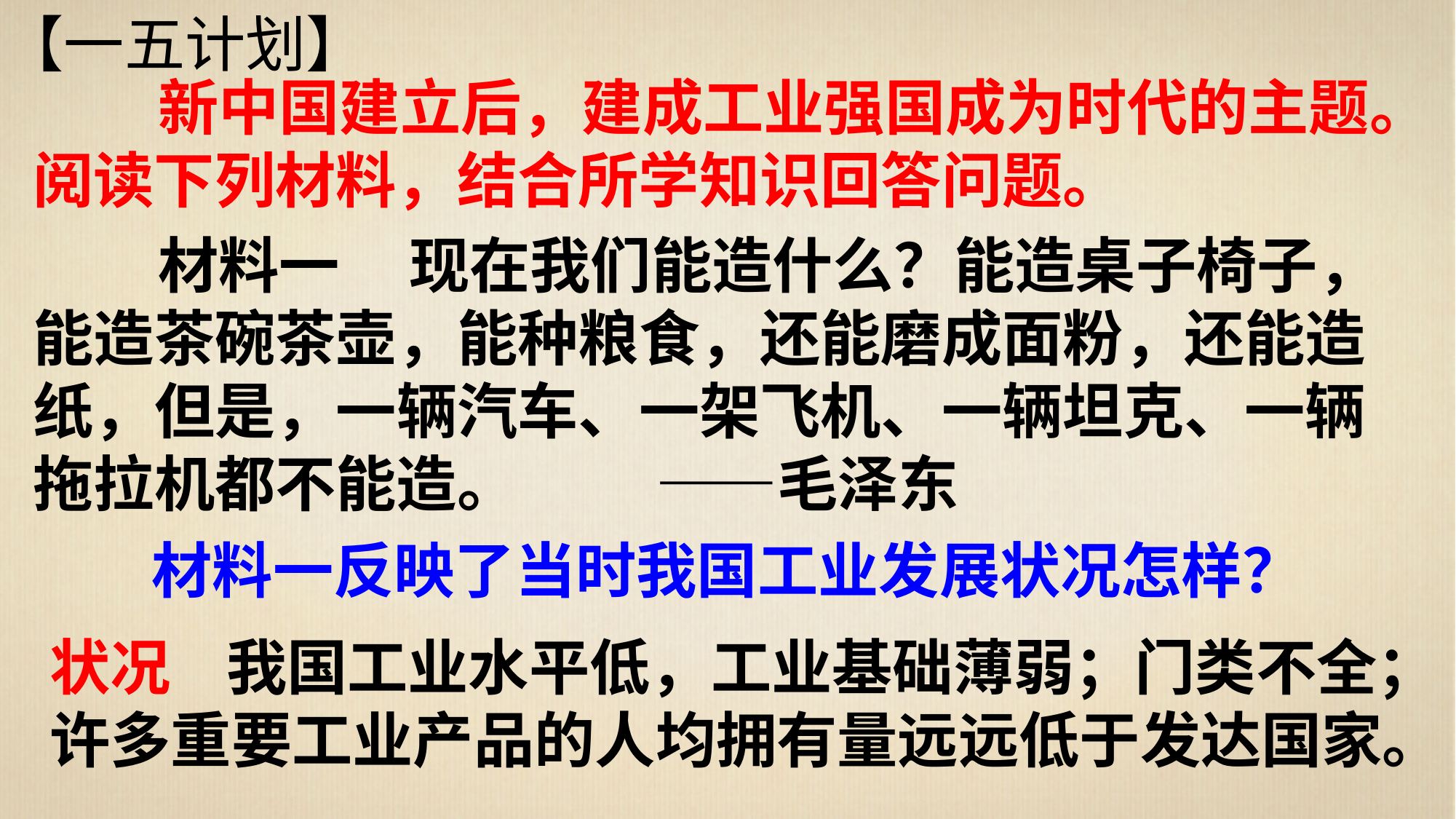

【一五计划】
        新中国建立后，建成工业强国成为时代的主题。阅读下列材料，结合所学知识回答问题。
        材料一     现在我们能造什么？能造桌子椅子，能造茶碗茶壶，能种粮食，还能磨成面粉，还能造纸，但是，一辆汽车、一架飞机、一辆坦克、一辆拖拉机都不能造。          ——毛泽东
材料一反映了当时我国工业发展状况怎样？
状况    我国工业水平低，工业基础薄弱；门类不全；许多重要工业产品的人均拥有量远远低于发达国家。